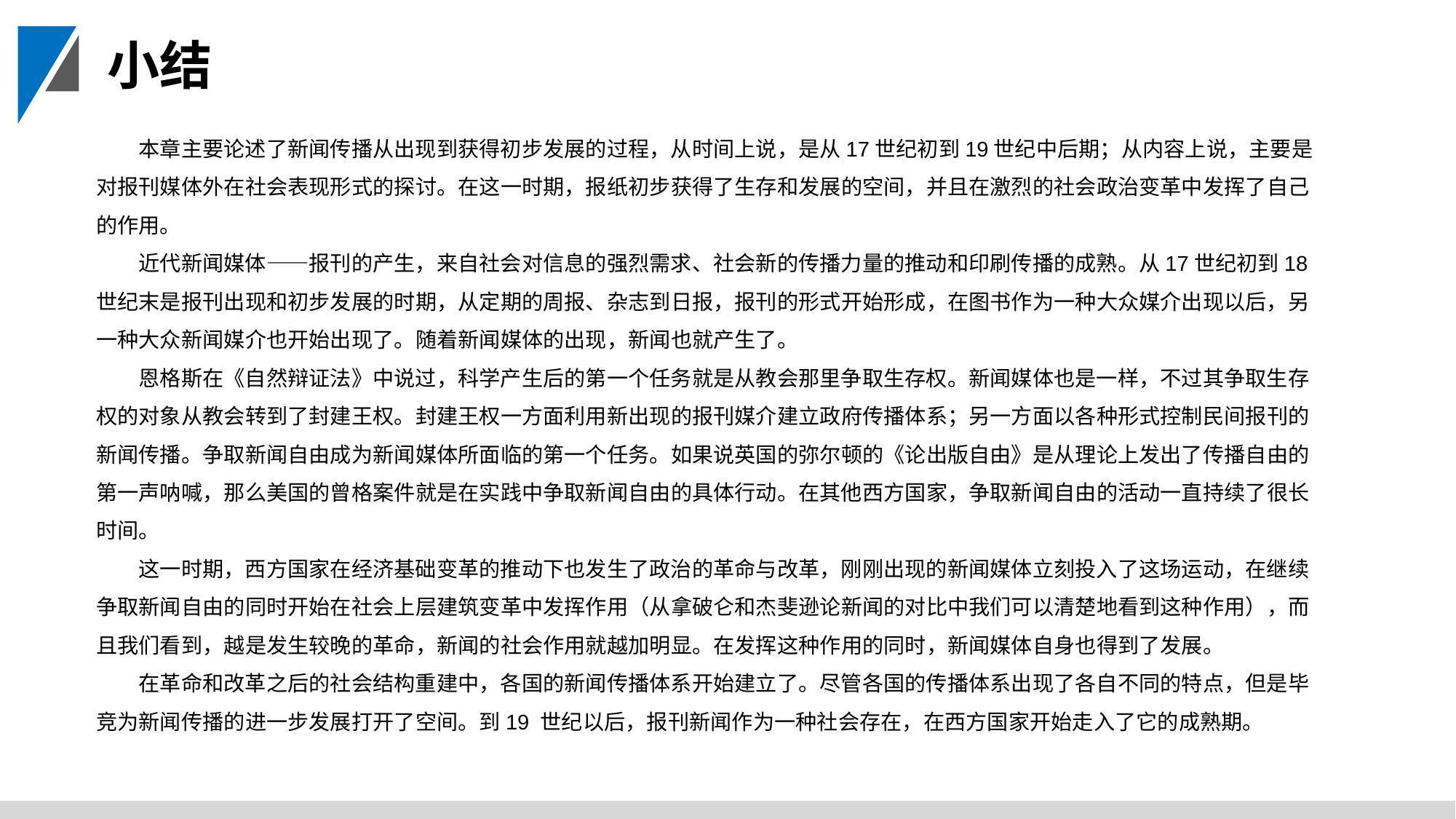

小结
本章主要论述了新闻传播从出现到获得初步发展的过程，从时间上说，是从17世纪初到19世纪中后期；从内容上说，主要是对报刊媒体外在社会表现形式的探讨。在这一时期，报纸初步获得了生存和发展的空间，并且在激烈的社会政治变革中发挥了自己的作用。
近代新闻媒体——报刊的产生，来自社会对信息的强烈需求、社会新的传播力量的推动和印刷传播的成熟。从17世纪初到18 世纪末是报刊出现和初步发展的时期，从定期的周报、杂志到日报，报刊的形式开始形成，在图书作为一种大众媒介出现以后，另一种大众新闻媒介也开始出现了。随着新闻媒体的出现，新闻也就产生了。
恩格斯在《自然辩证法》中说过，科学产生后的第一个任务就是从教会那里争取生存权。新闻媒体也是一样，不过其争取生存权的对象从教会转到了封建王权。封建王权一方面利用新出现的报刊媒介建立政府传播体系；另一方面以各种形式控制民间报刊的新闻传播。争取新闻自由成为新闻媒体所面临的第一个任务。如果说英国的弥尔顿的《论出版自由》是从理论上发出了传播自由的第一声呐喊，那么美国的曾格案件就是在实践中争取新闻自由的具体行动。在其他西方国家，争取新闻自由的活动一直持续了很长时间。
这一时期，西方国家在经济基础变革的推动下也发生了政治的革命与改革，刚刚出现的新闻媒体立刻投入了这场运动，在继续争取新闻自由的同时开始在社会上层建筑变革中发挥作用（从拿破仑和杰斐逊论新闻的对比中我们可以清楚地看到这种作用），而且我们看到，越是发生较晚的革命，新闻的社会作用就越加明显。在发挥这种作用的同时，新闻媒体自身也得到了发展。
在革命和改革之后的社会结构重建中，各国的新闻传播体系开始建立了。尽管各国的传播体系出现了各自不同的特点，但是毕竞为新闻传播的进一步发展打开了空间。到19 世纪以后，报刊新闻作为一种社会存在，在西方国家开始走入了它的成熟期。